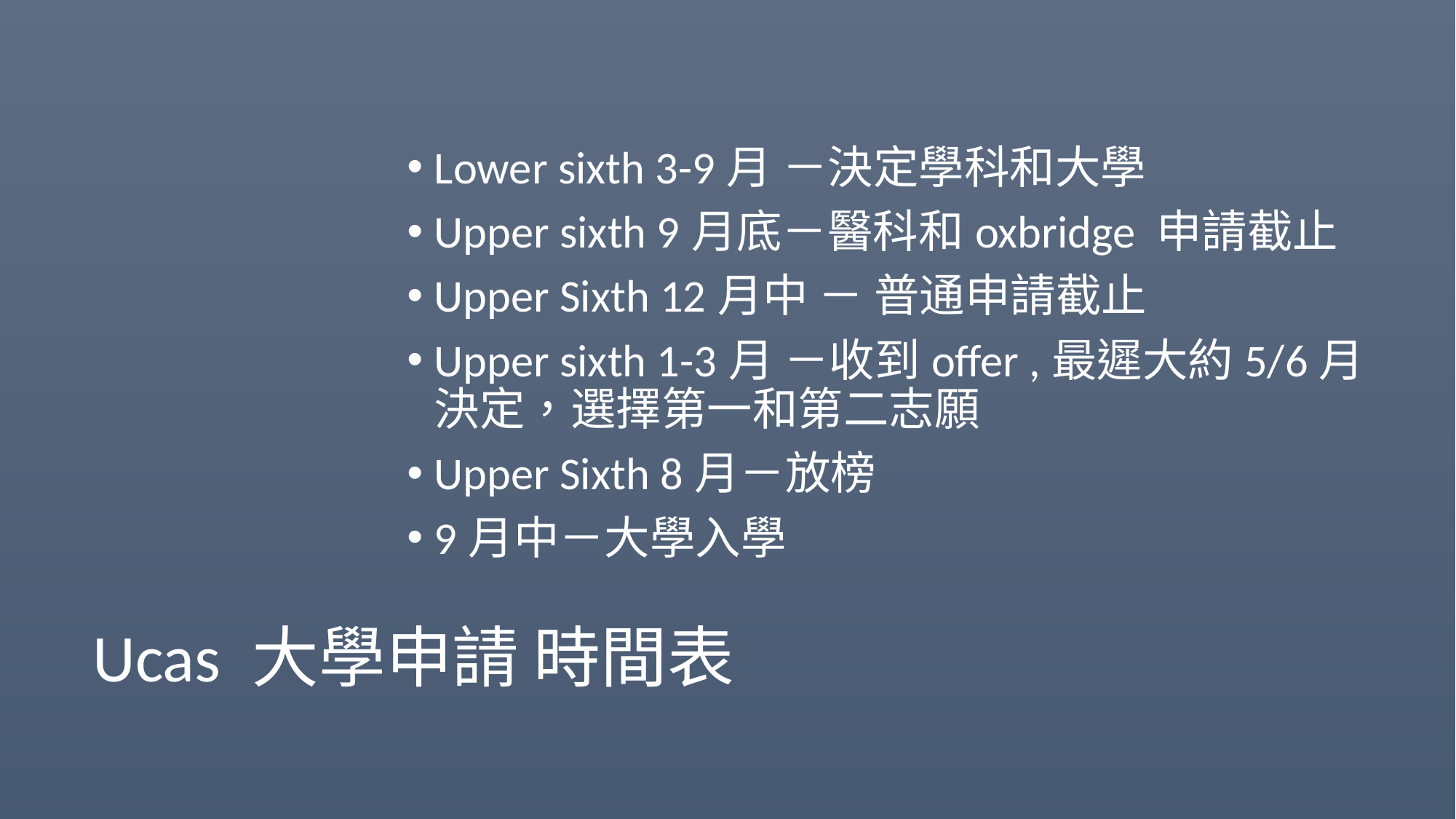

Lower sixth 3-9月 －決定學科和大學
Upper sixth 9月底－醫科和oxbridge 申請截止
Upper Sixth 12月中 － 普通申請截止
Upper sixth 1-3月 －收到offer ,最遲大約5/6月決定，選擇第一和第二志願
Upper Sixth 8月－放榜
9月中－大學入學
# Ucas 大學申請 時間表